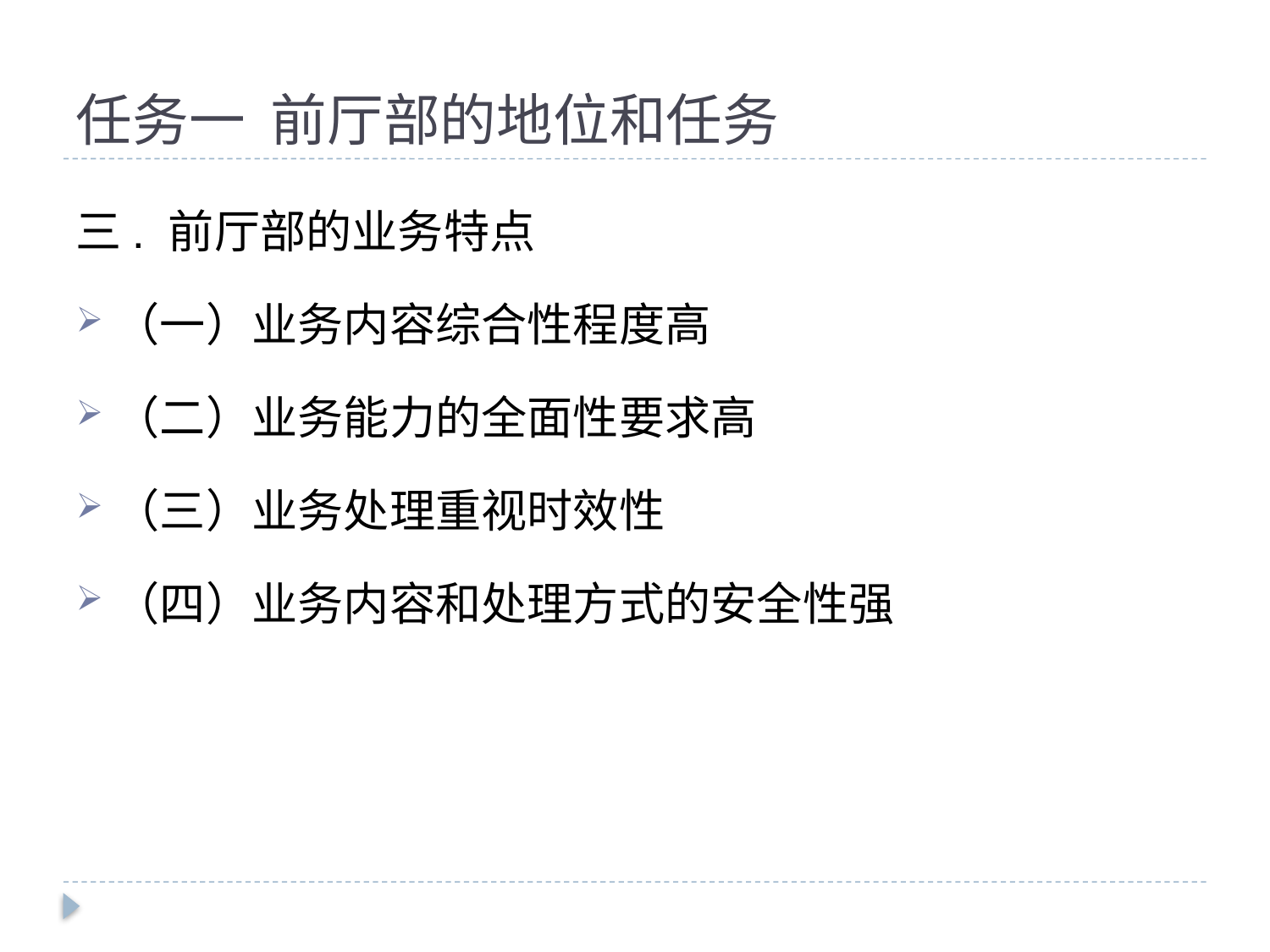

# 任务一  前厅部的地位和任务
三. 前厅部的业务特点
（一）业务内容综合性程度高
（二）业务能力的全面性要求高
（三）业务处理重视时效性
（四）业务内容和处理方式的安全性强